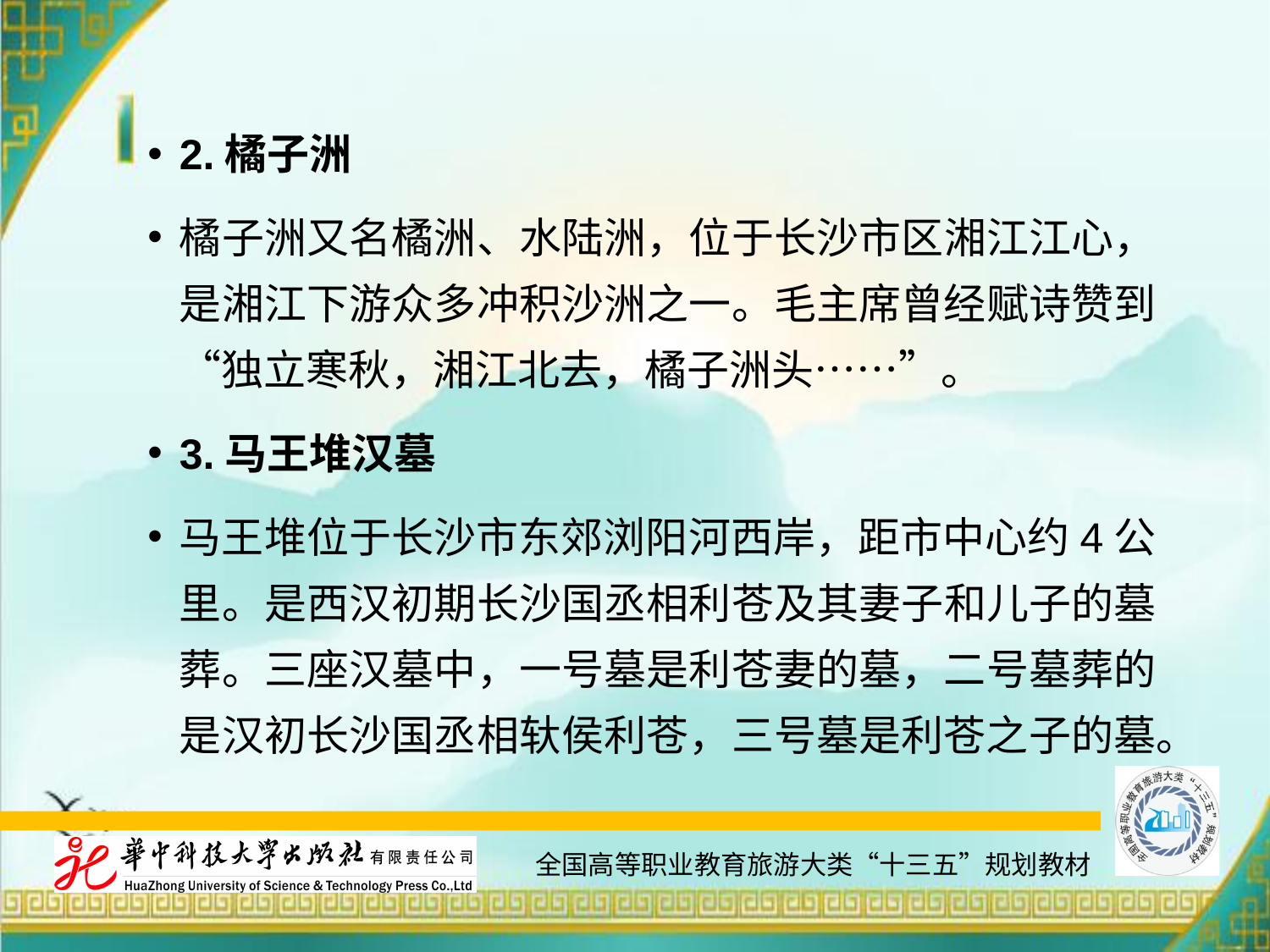

#
2.橘子洲
橘子洲又名橘洲、水陆洲，位于长沙市区湘江江心，是湘江下游众多冲积沙洲之一。毛主席曾经赋诗赞到“独立寒秋，湘江北去，橘子洲头……”。
3.马王堆汉墓
马王堆位于长沙市东郊浏阳河西岸，距市中心约4公里。是西汉初期长沙国丞相利苍及其妻子和儿子的墓葬。三座汉墓中，一号墓是利苍妻的墓，二号墓葬的是汉初长沙国丞相轪侯利苍，三号墓是利苍之子的墓。